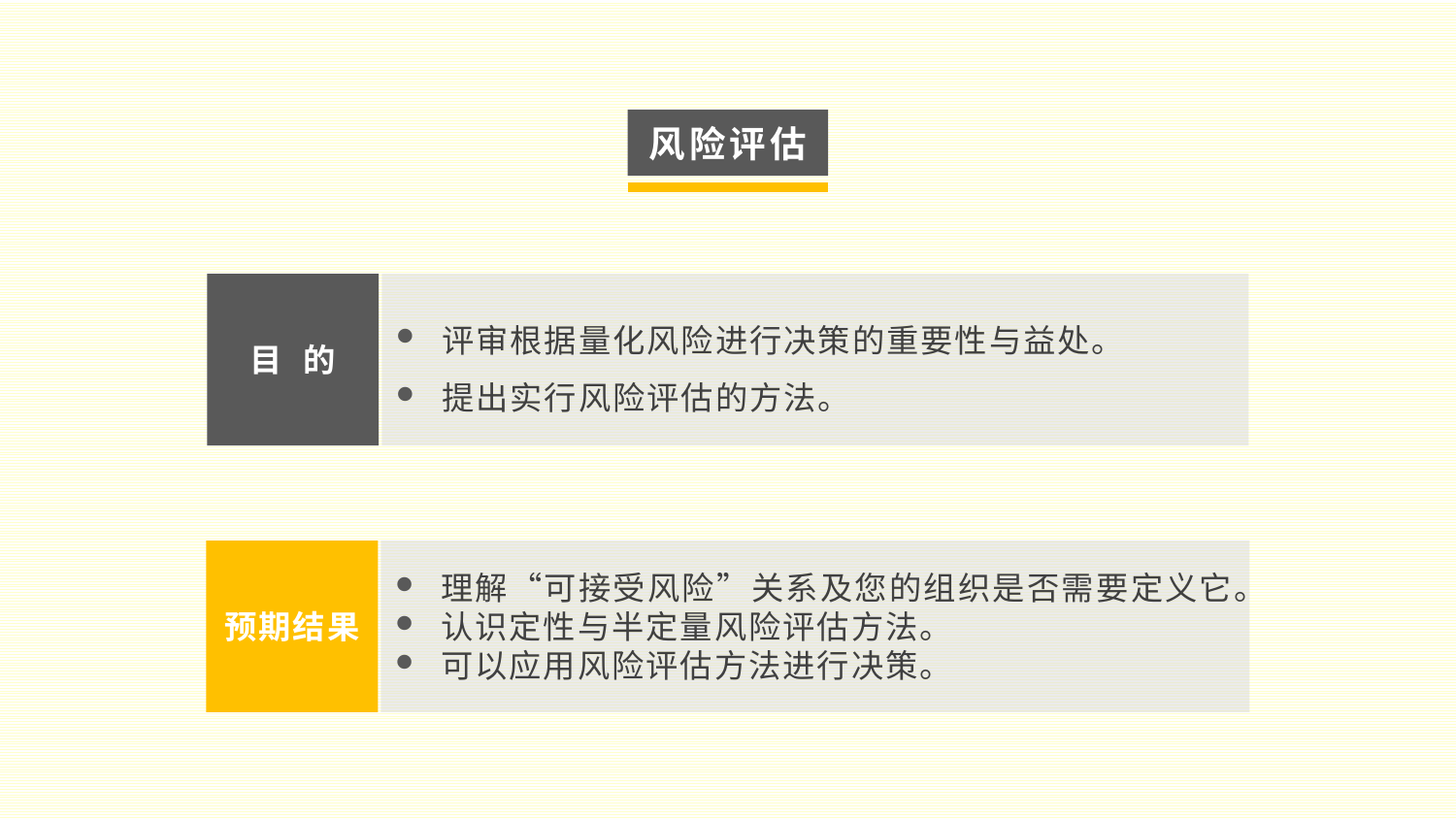

风险评估

评审根据量化风险进行决策的重要性与益处。
提出实行风险评估的方法。
目  的

理解“可接受风险”关系及您的组织是否需要定义它。
认识定性与半定量风险评估方法。
可以应用风险评估方法进行决策。
预期结果